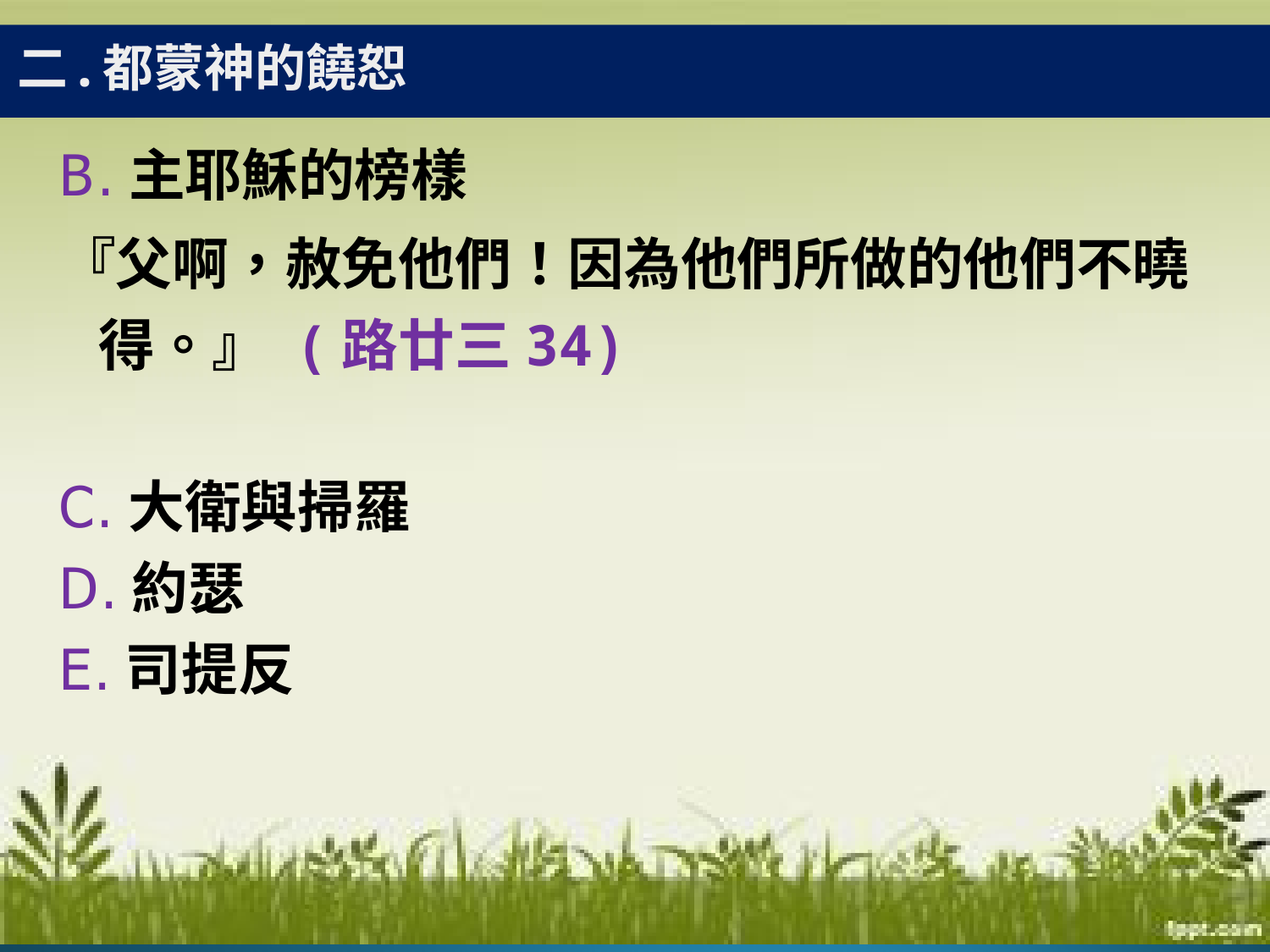

二.都蒙神的饒恕
B.主耶穌的榜樣
『父啊，赦免他們！因為他們所做的他們不曉
  得。』 (路廿三34)

C.大衛與掃羅
D.約瑟
E.司提反